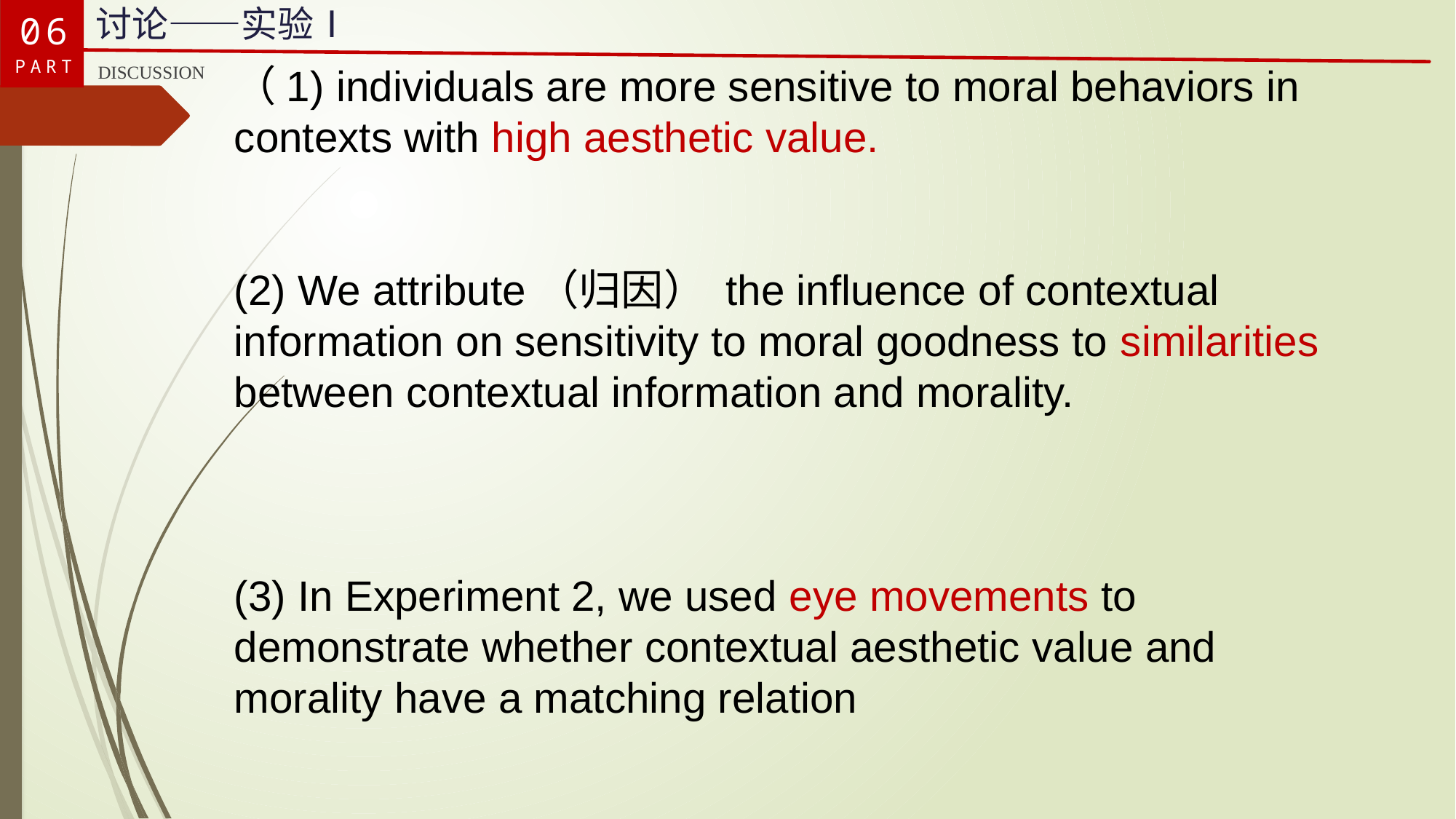

06
PART
讨论——实验Ⅰ
DISCUSSION
（1) individuals are more sensitive to moral behaviors in contexts with high aesthetic value.

(2) We attribute（归因） the influence of contextual information on sensitivity to moral goodness to similarities between contextual information and morality.

(3) In Experiment 2, we used eye movements to demonstrate whether contextual aesthetic value and morality have a matching relation